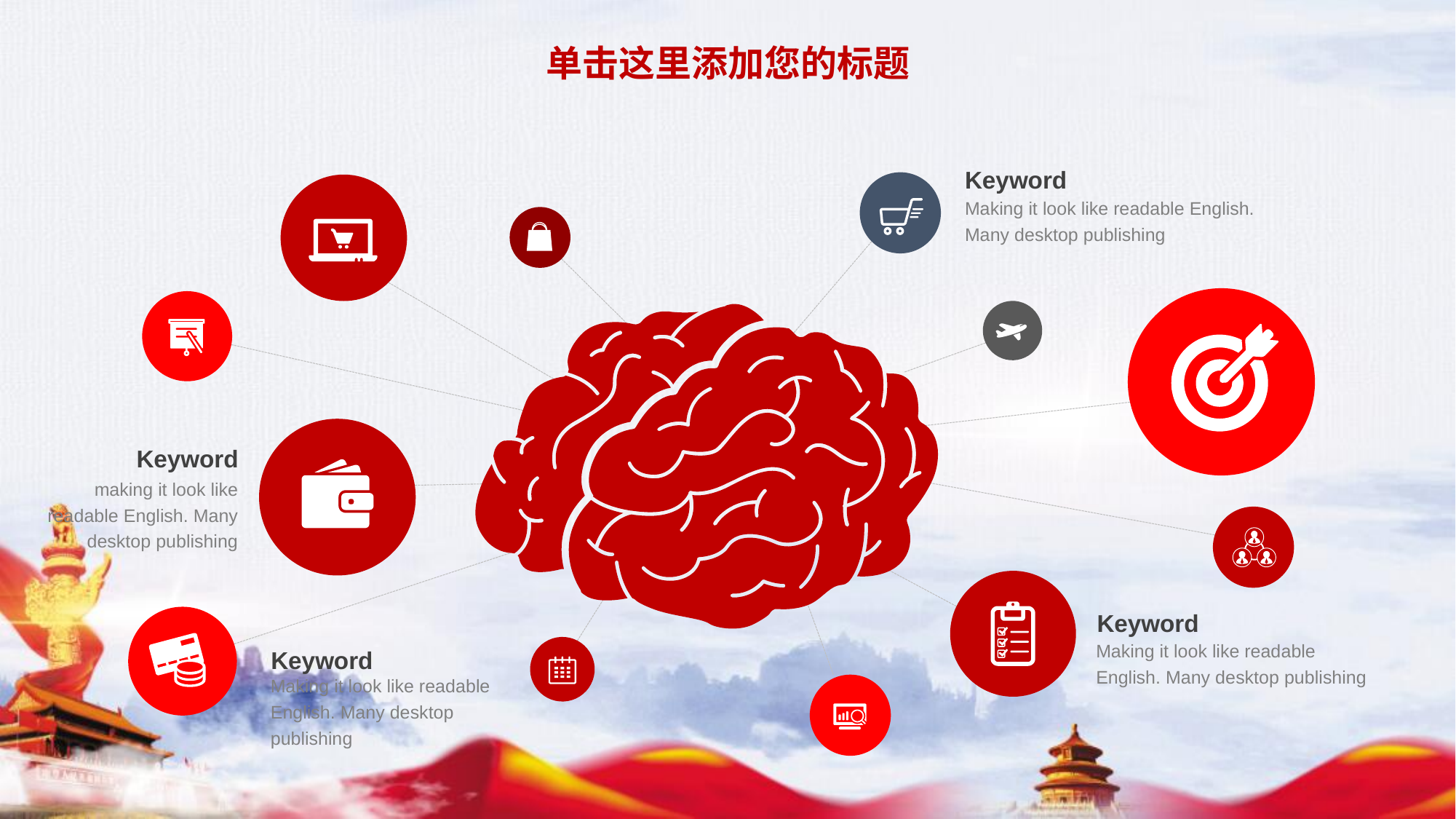

单击这里添加您的标题
Keyword

Making it look like readable English. Many desktop publishing

Keyword
making it look like readable English. Many desktop publishing

Keyword
Making it look like readable English. Many desktop publishing

Keyword
Making it look like readable English. Many desktop publishing